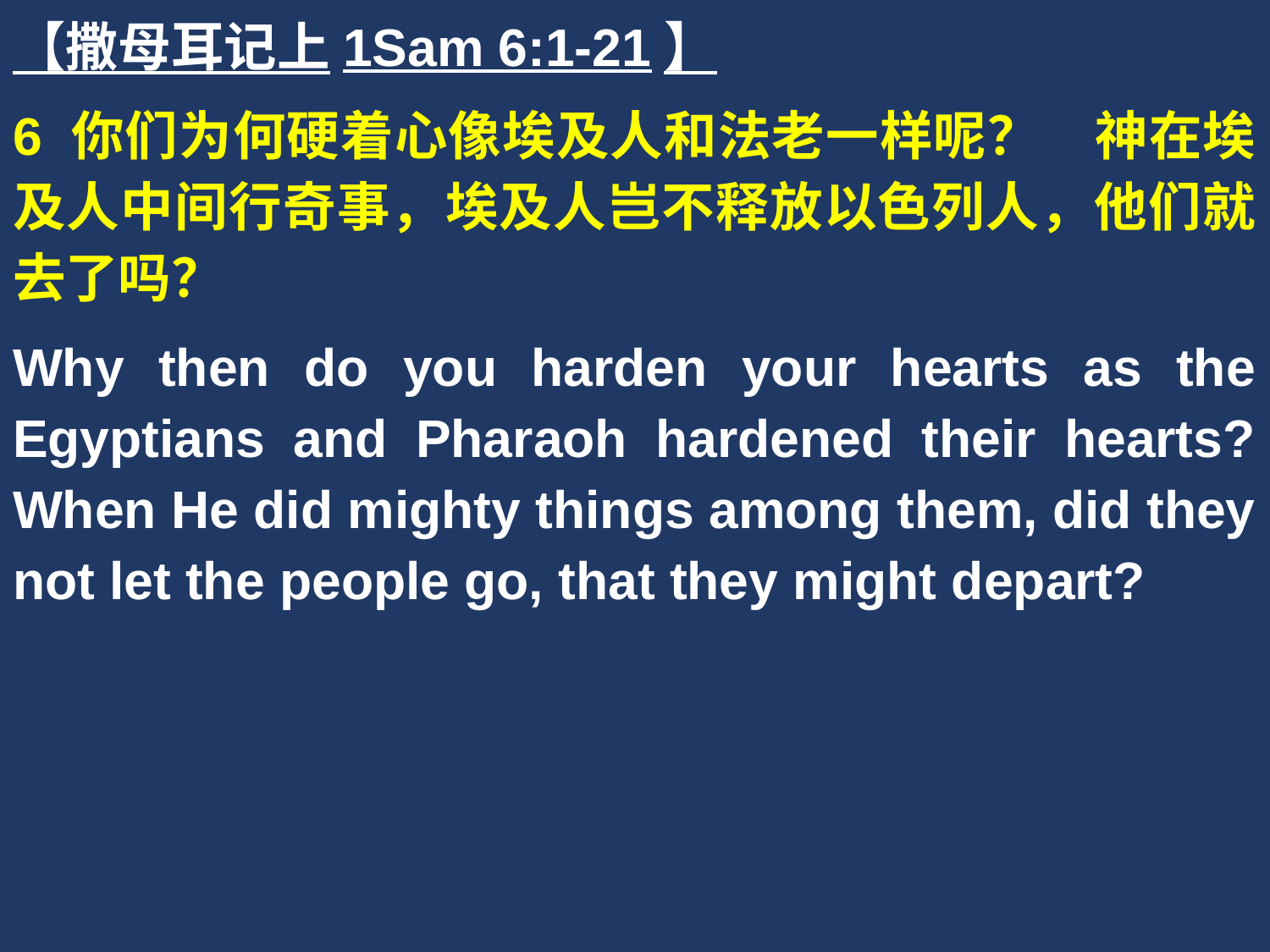

【撒母耳记上1Sam 6:1-21】
6 你们为何硬着心像埃及人和法老一样呢？　神在埃及人中间行奇事，埃及人岂不释放以色列人，他们就去了吗？
Why then do you harden your hearts as the Egyptians and Pharaoh hardened their hearts? When He did mighty things among them, did they not let the people go, that they might depart?